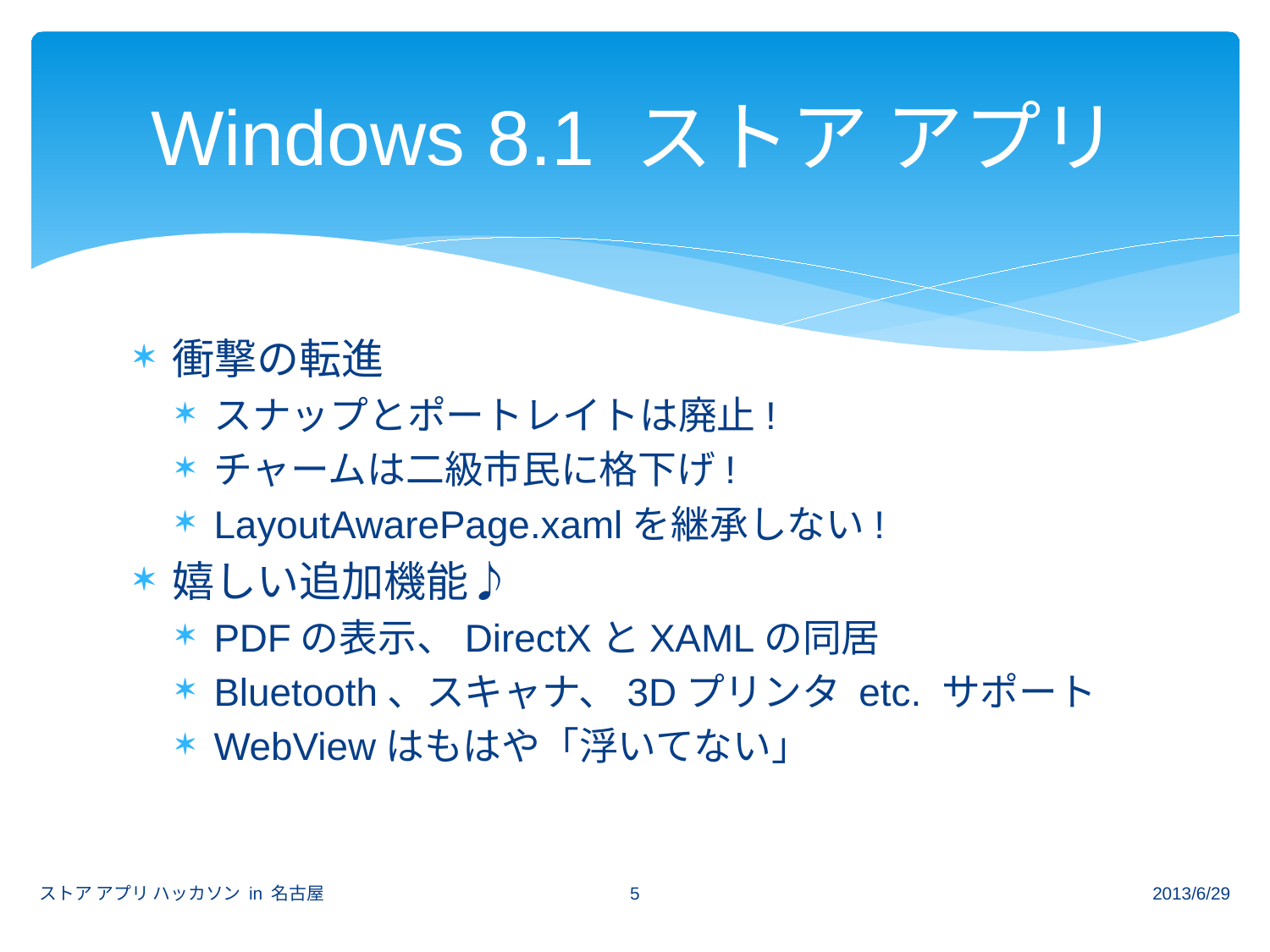

# Windows 8.1 ストア アプリ
衝撃の転進
スナップとポートレイトは廃止!
チャームは二級市民に格下げ!
LayoutAwarePage.xamlを継承しない!
嬉しい追加機能♪
PDFの表示、DirectXとXAMLの同居
Bluetooth、スキャナ、3Dプリンタ etc. サポート
WebViewはもはや「浮いてない」
5
ストア アプリ ハッカソン in 名古屋
2013/6/29